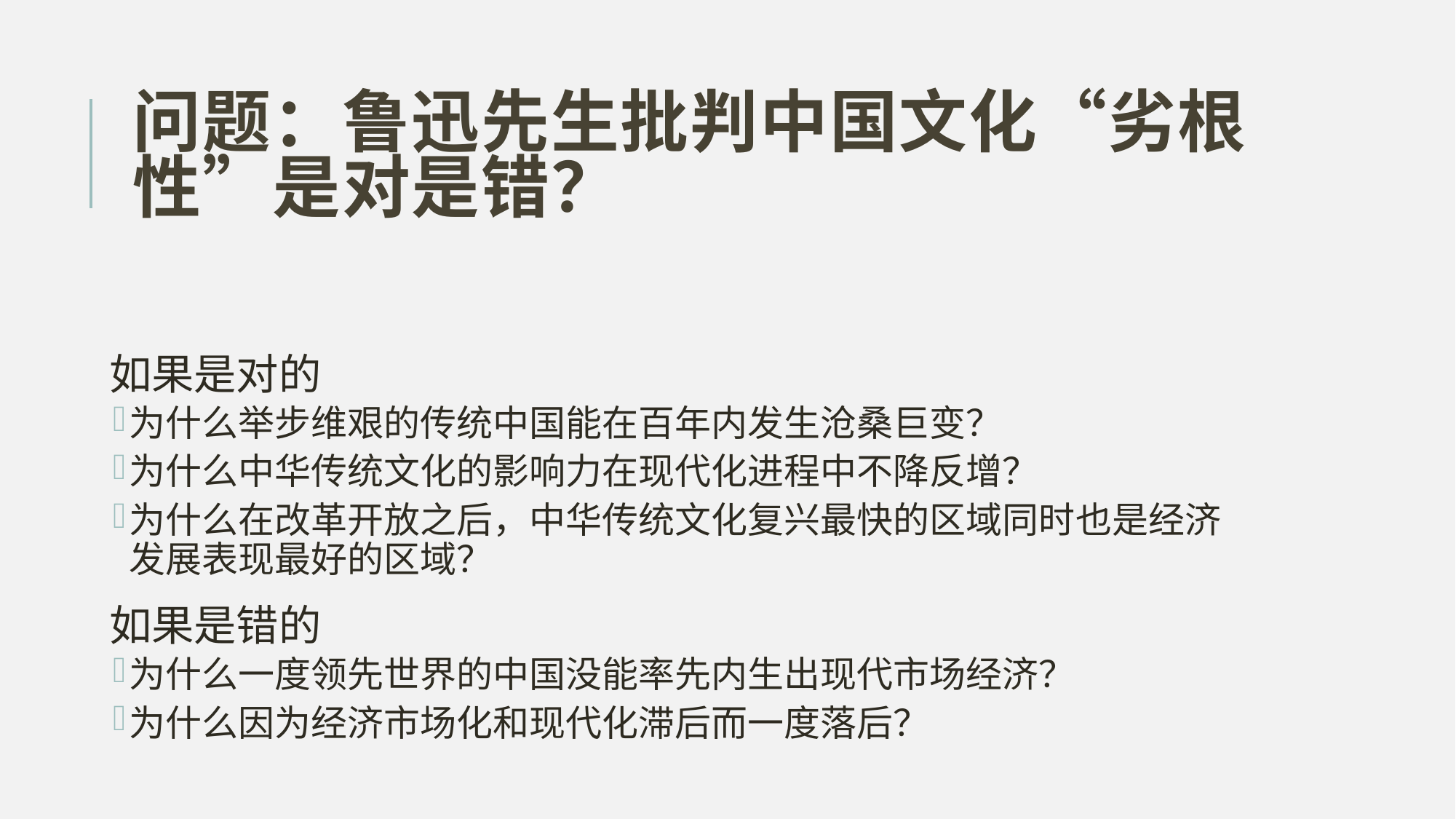

# 问题：鲁迅先生批判中国文化“劣根性”是对是错？
如果是对的
为什么举步维艰的传统中国能在百年内发生沧桑巨变？
为什么中华传统文化的影响力在现代化进程中不降反增？
为什么在改革开放之后，中华传统文化复兴最快的区域同时也是经济发展表现最好的区域？
如果是错的
为什么一度领先世界的中国没能率先内生出现代市场经济？
为什么因为经济市场化和现代化滞后而一度落后？